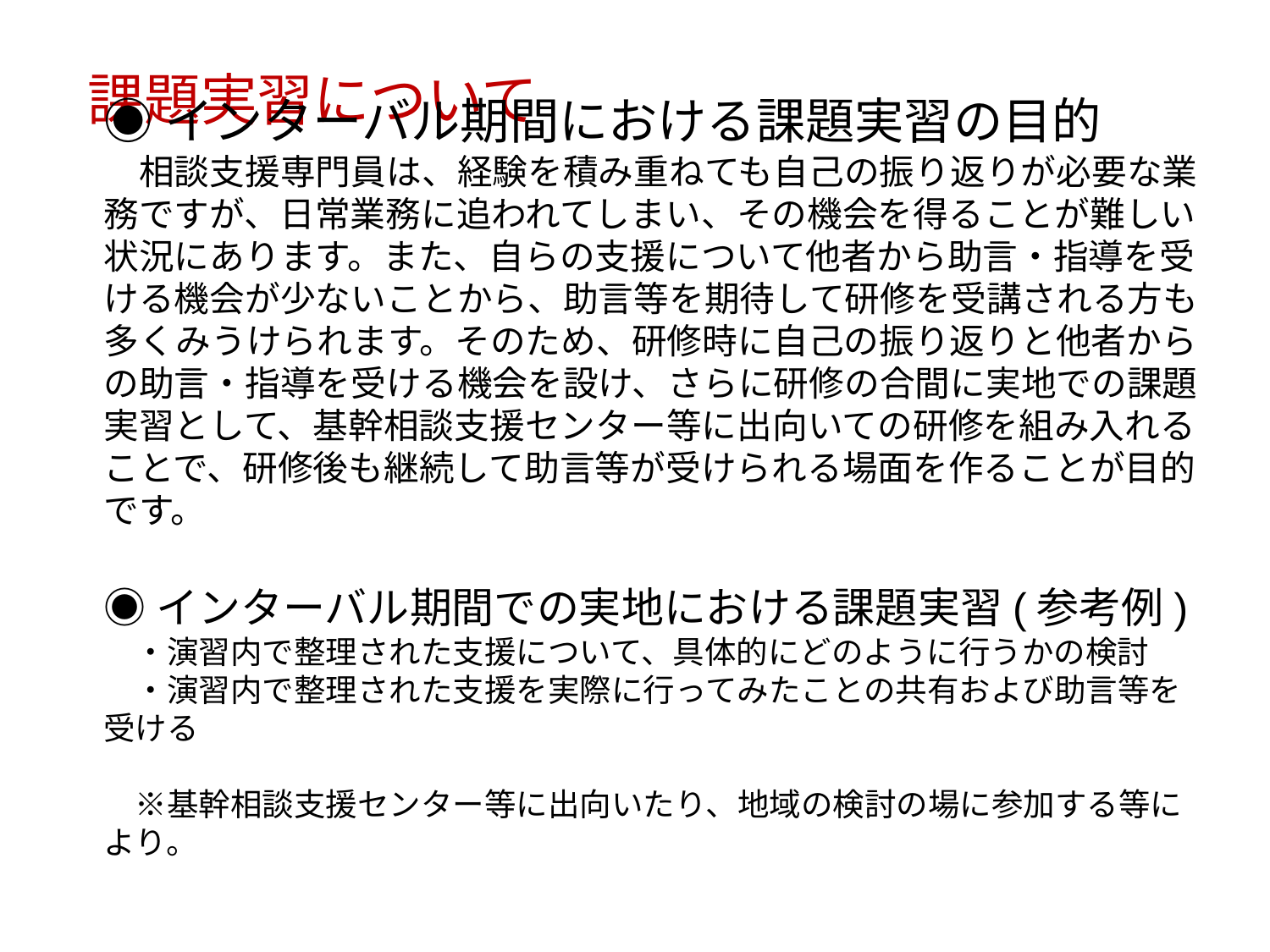

課題実習について
◉インターバル期間における課題実習の目的
　相談支援専門員は、経験を積み重ねても自己の振り返りが必要な業務ですが、日常業務に追われてしまい、その機会を得ることが難しい状況にあります。また、自らの支援について他者から助言・指導を受ける機会が少ないことから、助言等を期待して研修を受講される方も多くみうけられます。そのため、研修時に自己の振り返りと他者からの助言・指導を受ける機会を設け、さらに研修の合間に実地での課題実習として、基幹相談支援センター等に出向いての研修を組み入れることで、研修後も継続して助言等が受けられる場面を作ることが目的です。

◉インターバル期間での実地における課題実習(参考例)
　・演習内で整理された支援について、具体的にどのように行うかの検討
　・演習内で整理された支援を実際に行ってみたことの共有および助言等を受ける

　※基幹相談支援センター等に出向いたり、地域の検討の場に参加する等により。